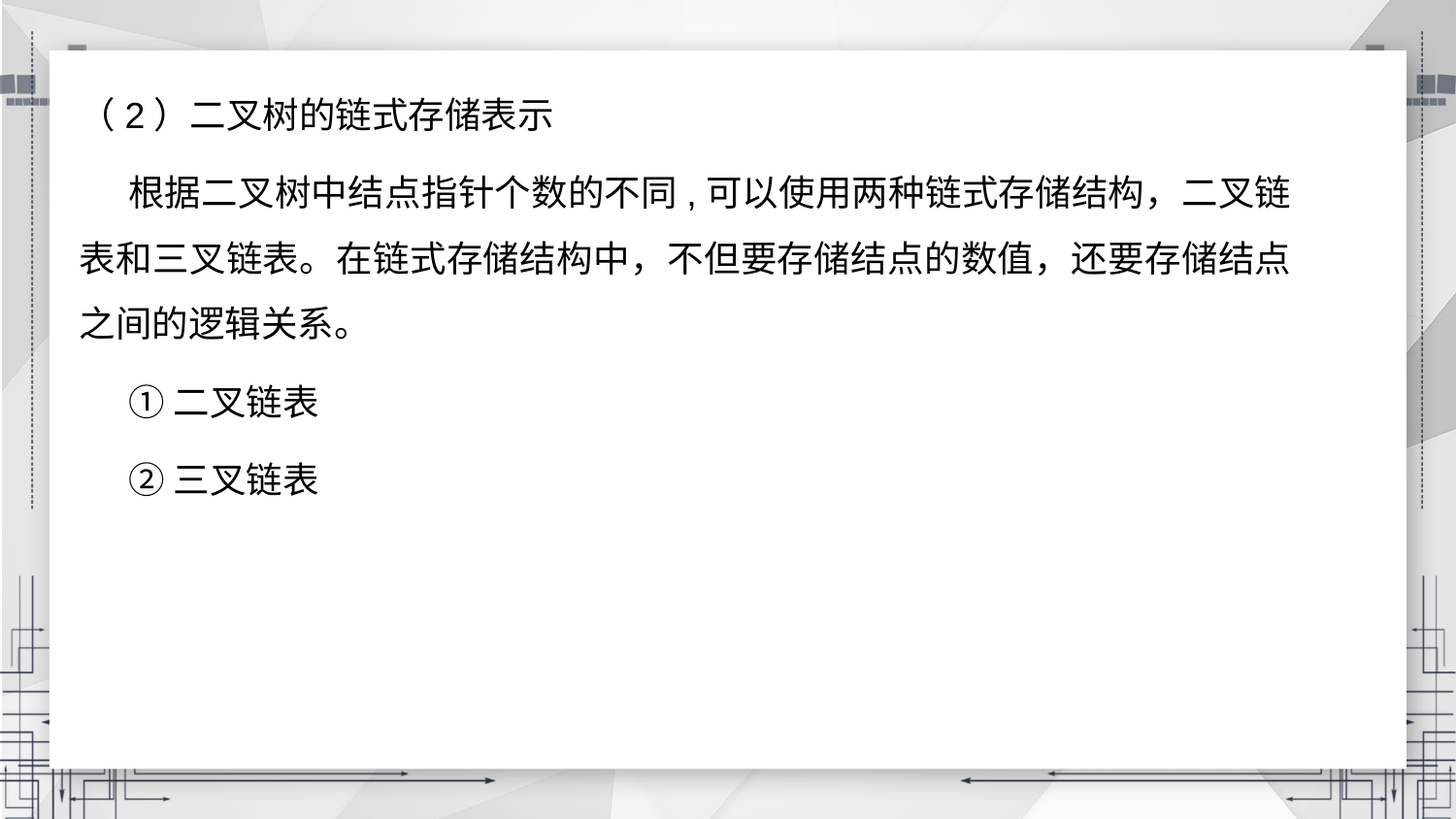

（2）二叉树的链式存储表示
根据二叉树中结点指针个数的不同,可以使用两种链式存储结构，二叉链表和三叉链表。在链式存储结构中，不但要存储结点的数值，还要存储结点之间的逻辑关系。
①二叉链表
②三叉链表